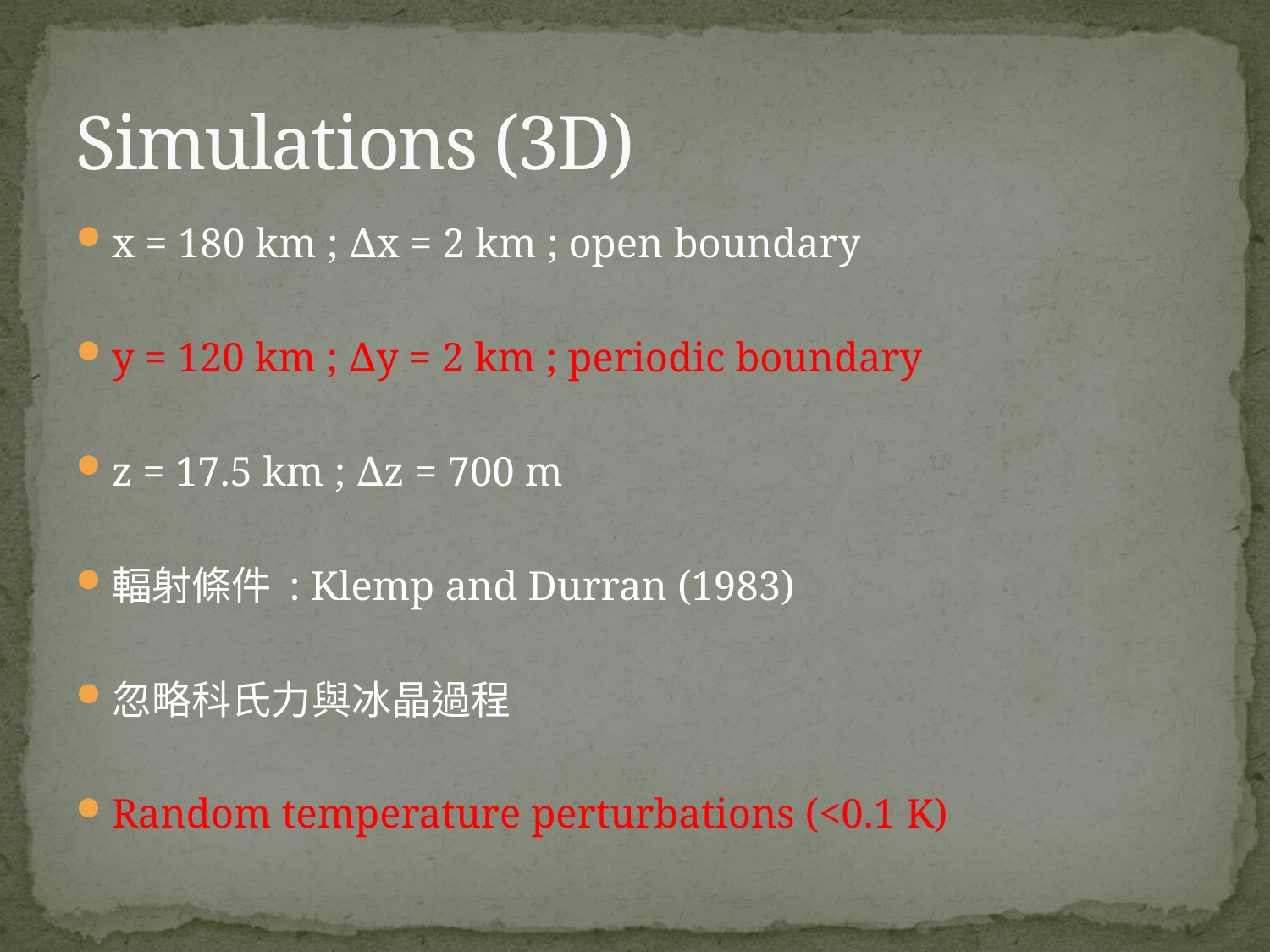

# Simulations (3D)
x = 180 km ; ∆x = 2 km ; open boundary

y = 120 km ; ∆y = 2 km ; periodic boundary

z = 17.5 km ; ∆z = 700 m

輻射條件 : Klemp and Durran (1983)

忽略科氏力與冰晶過程

Random temperature perturbations (<0.1 K)